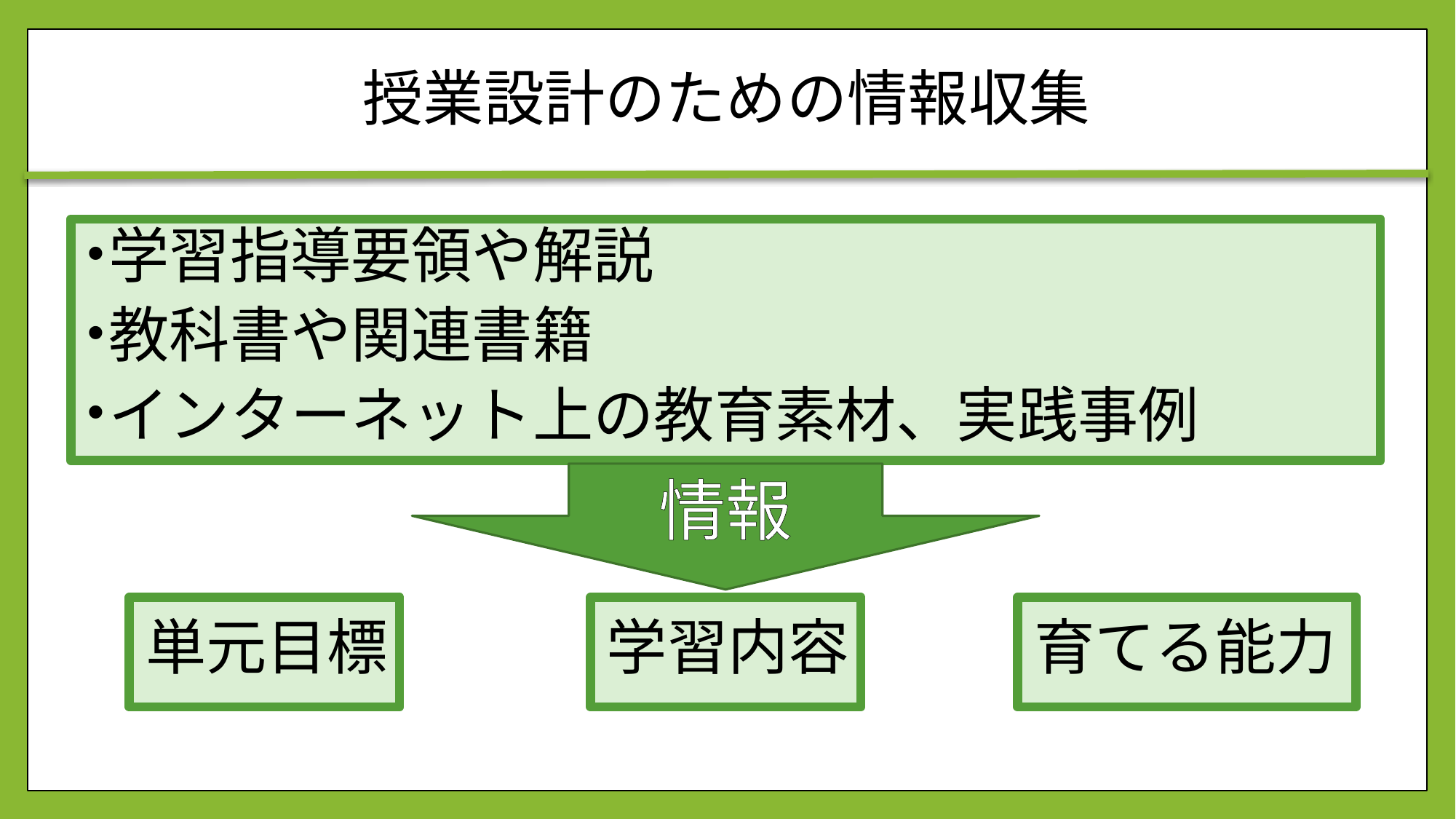

# 授業設計のための情報収集

学習指導要領や解説
教科書や関連書籍
インターネット上の教育素材、実践事例
情報
単元目標
学習内容
育てる能力